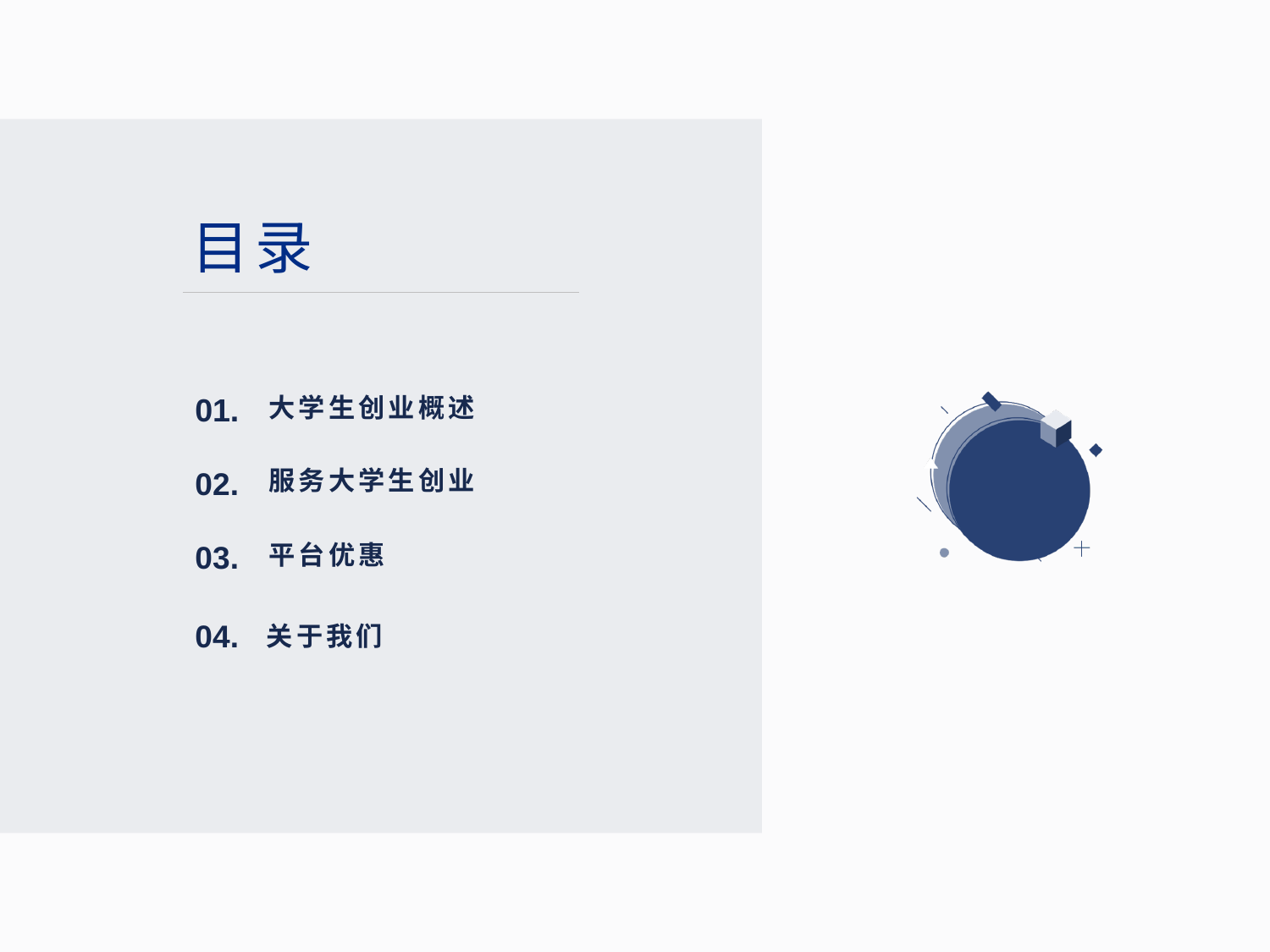

目录
大学生创业概述
01.
服务大学生创业
02.
平台优惠
03.
关于我们
04.